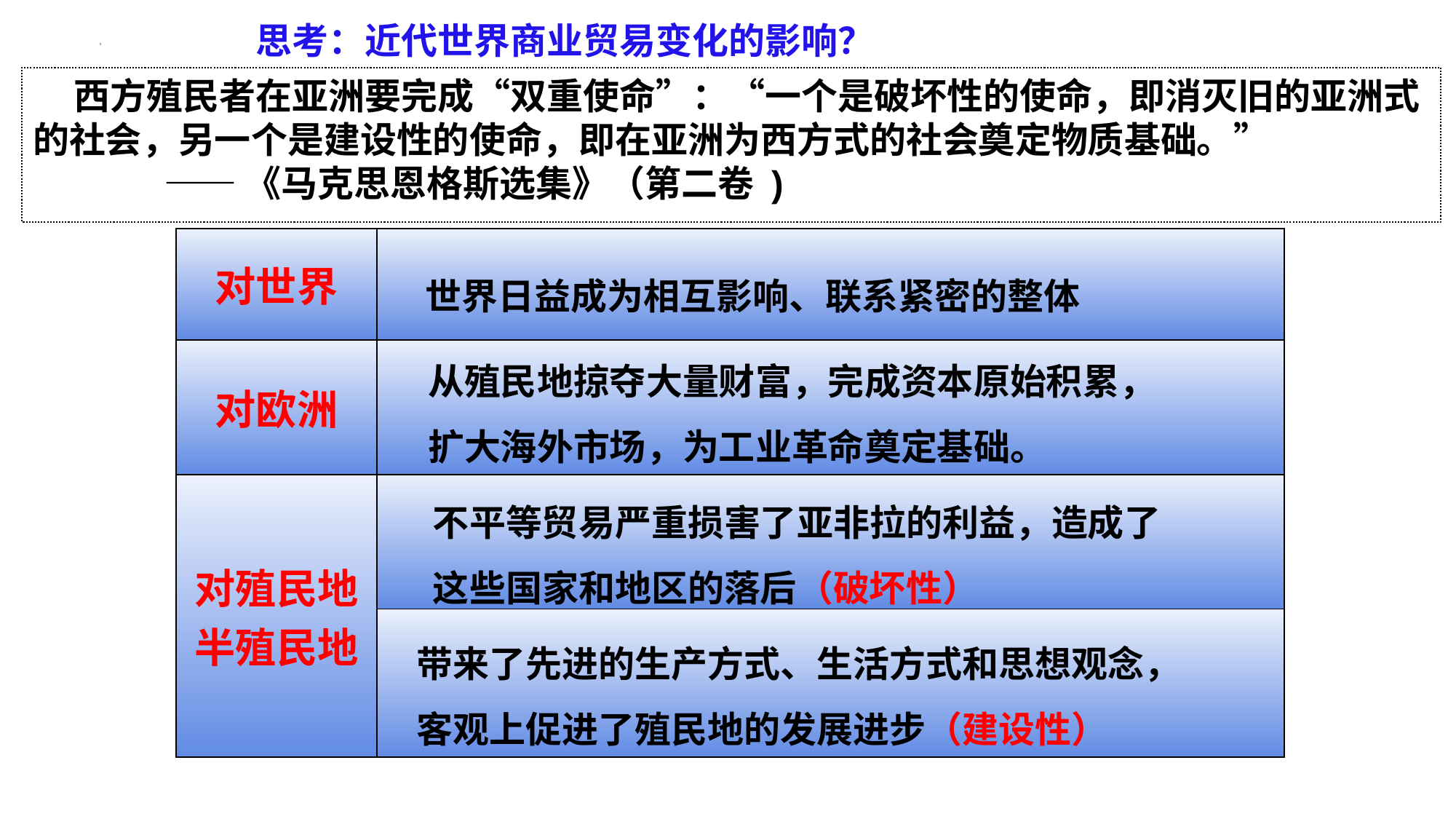

思考：近代世界商业贸易变化的影响？
    西方殖民者在亚洲要完成“双重使命”：“一个是破坏性的使命，即消灭旧的亚洲式的社会，另一个是建设性的使命，即在亚洲为西方式的社会奠定物质基础。”
                ——《马克思恩格斯选集》（第二卷 )
| 对世界 |  |
| --- | --- |
| 对欧洲 |  |
| 对殖民地 半殖民地 |  |
|  |  |
世界日益成为相互影响、联系紧密的整体
从殖民地掠夺大量财富，完成资本原始积累，扩大海外市场，为工业革命奠定基础。
不平等贸易严重损害了亚非拉的利益，造成了这些国家和地区的落后（破坏性）
带来了先进的生产方式、生活方式和思想观念，客观上促进了殖民地的发展进步（建设性）